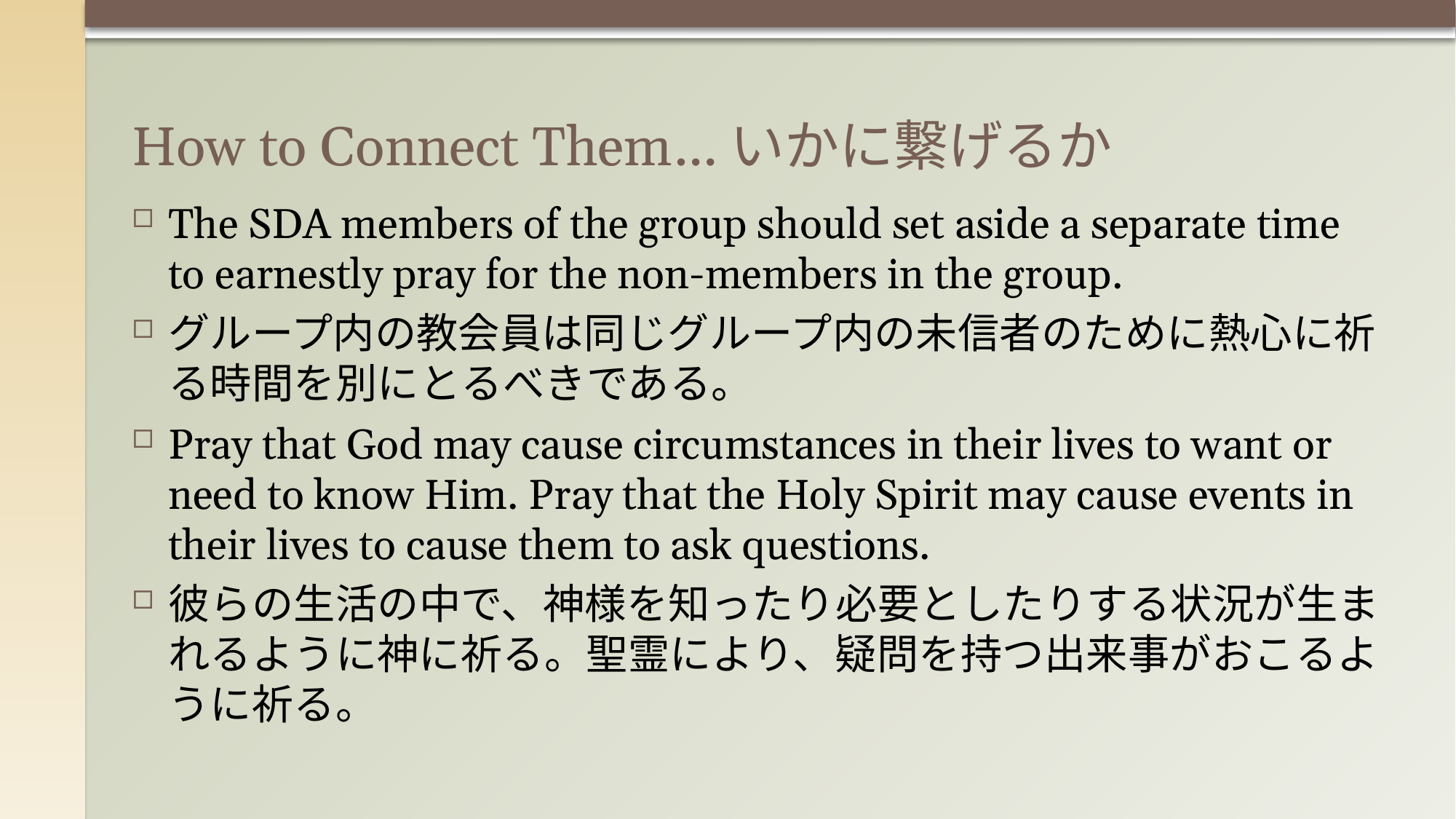

# How to Connect Them…いかに繋げるか
The SDA members of the group should set aside a separate time to earnestly pray for the non-members in the group.
グループ内の教会員は同じグループ内の未信者のために熱心に祈る時間を別にとるべきである。
Pray that God may cause circumstances in their lives to want or need to know Him. Pray that the Holy Spirit may cause events in their lives to cause them to ask questions.
彼らの生活の中で、神様を知ったり必要としたりする状況が生まれるように神に祈る。聖霊により、疑問を持つ出来事がおこるように祈る。